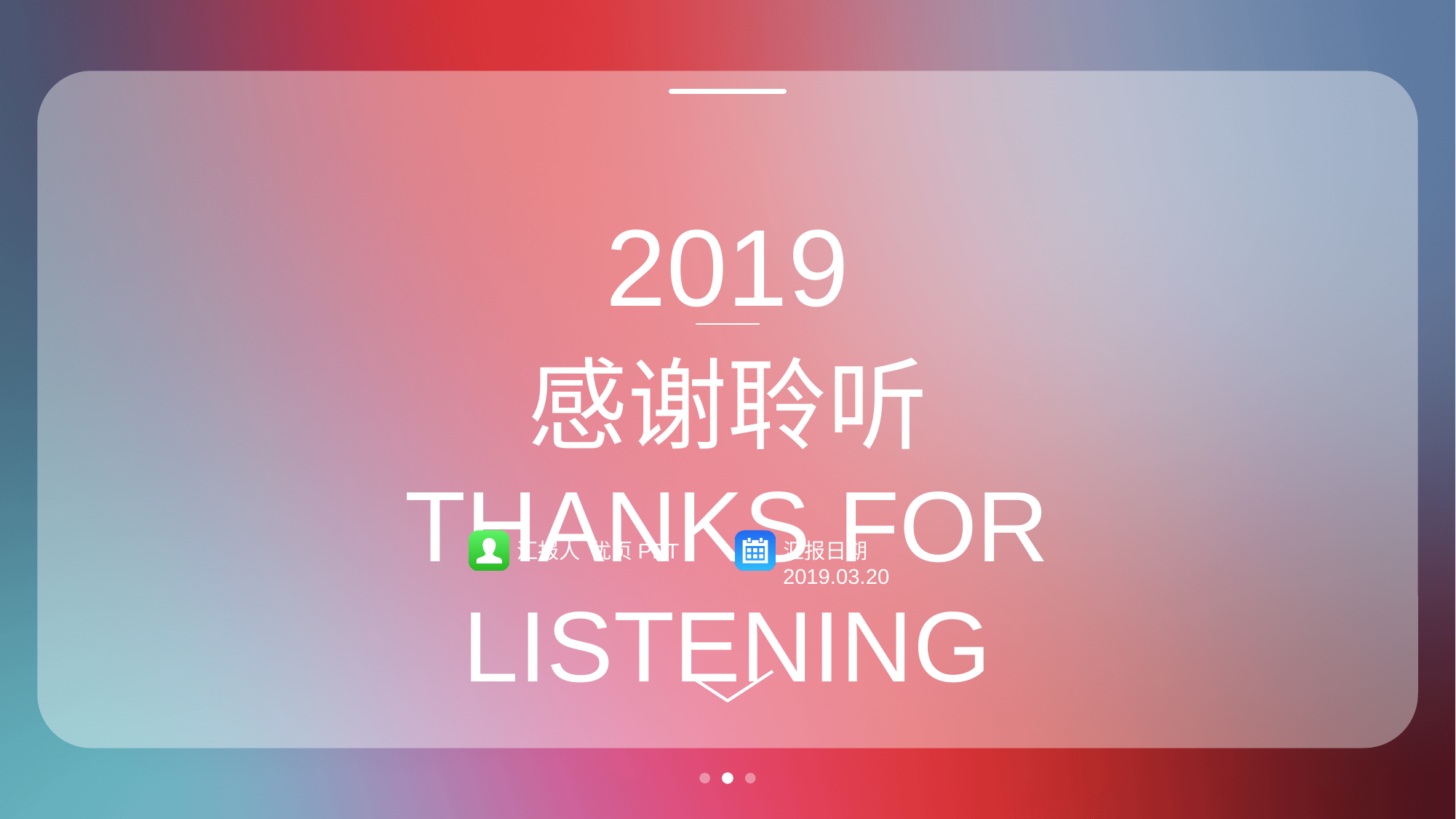

2019
感谢聆听
THANKS FOR LISTENING

汇报人  优页PPT

汇报日期  2019.03.20